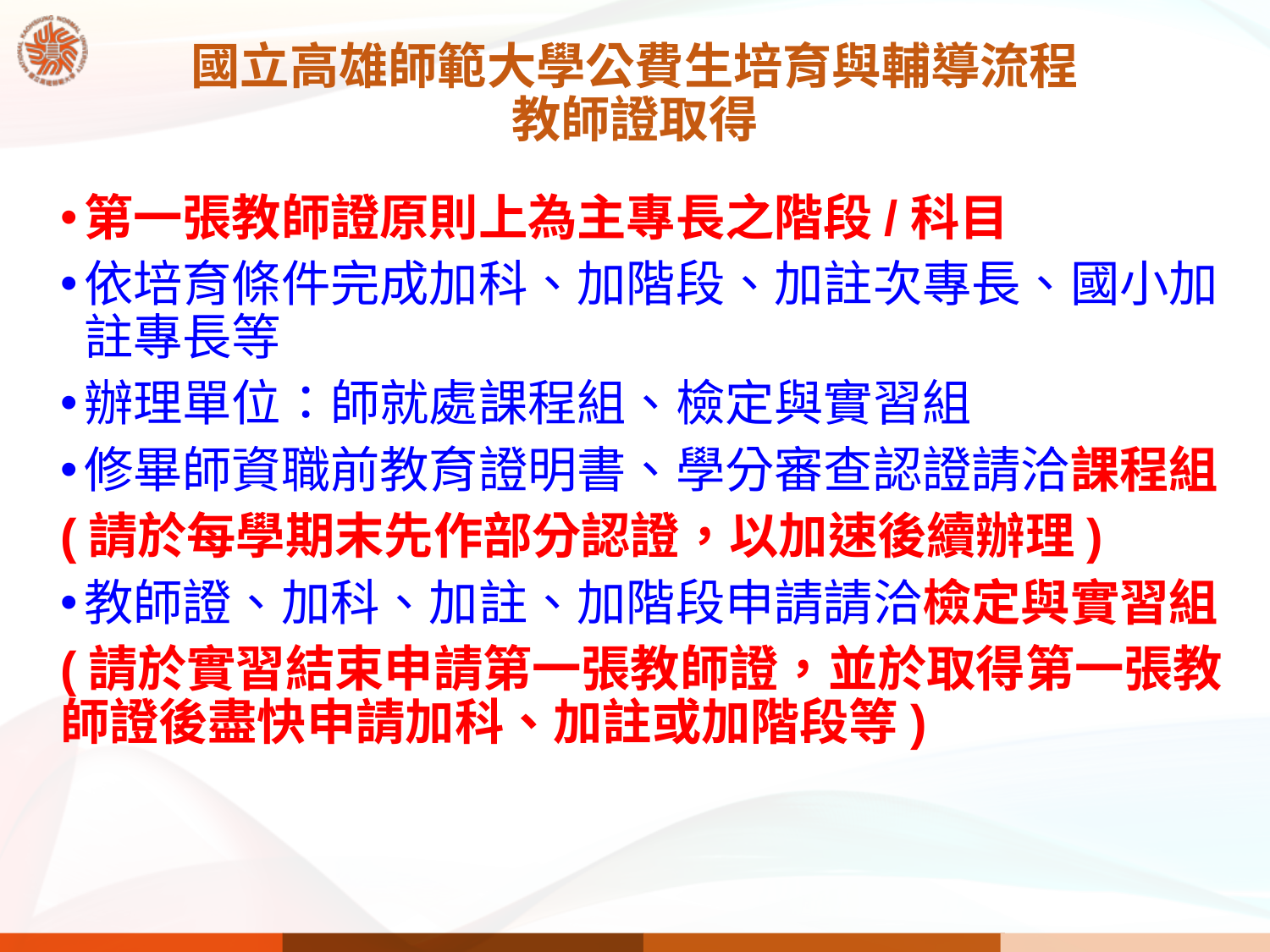

# 國立高雄師範大學公費生培育與輔導流程 教師證取得
第一張教師證原則上為主專長之階段/科目
依培育條件完成加科、加階段、加註次專長、國小加註專長等
辦理單位：師就處課程組、檢定與實習組
修畢師資職前教育證明書、學分審查認證請洽課程組
(請於每學期末先作部分認證，以加速後續辦理)
教師證、加科、加註、加階段申請請洽檢定與實習組
(請於實習結束申請第一張教師證，並於取得第一張教師證後盡快申請加科、加註或加階段等)